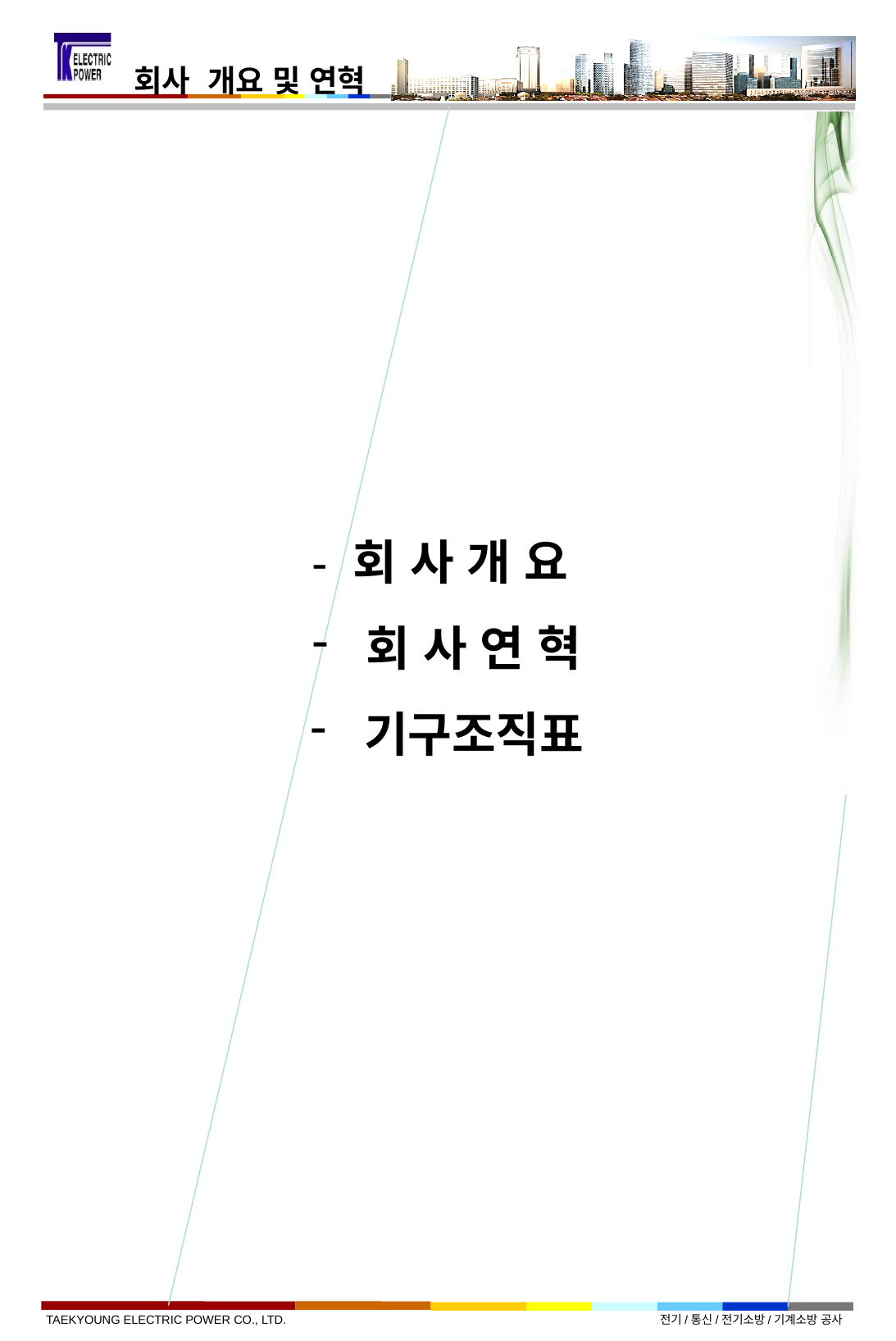

회사  개요 및 연혁
- 회 사 개 요
 회 사 연 혁
 기구조직표